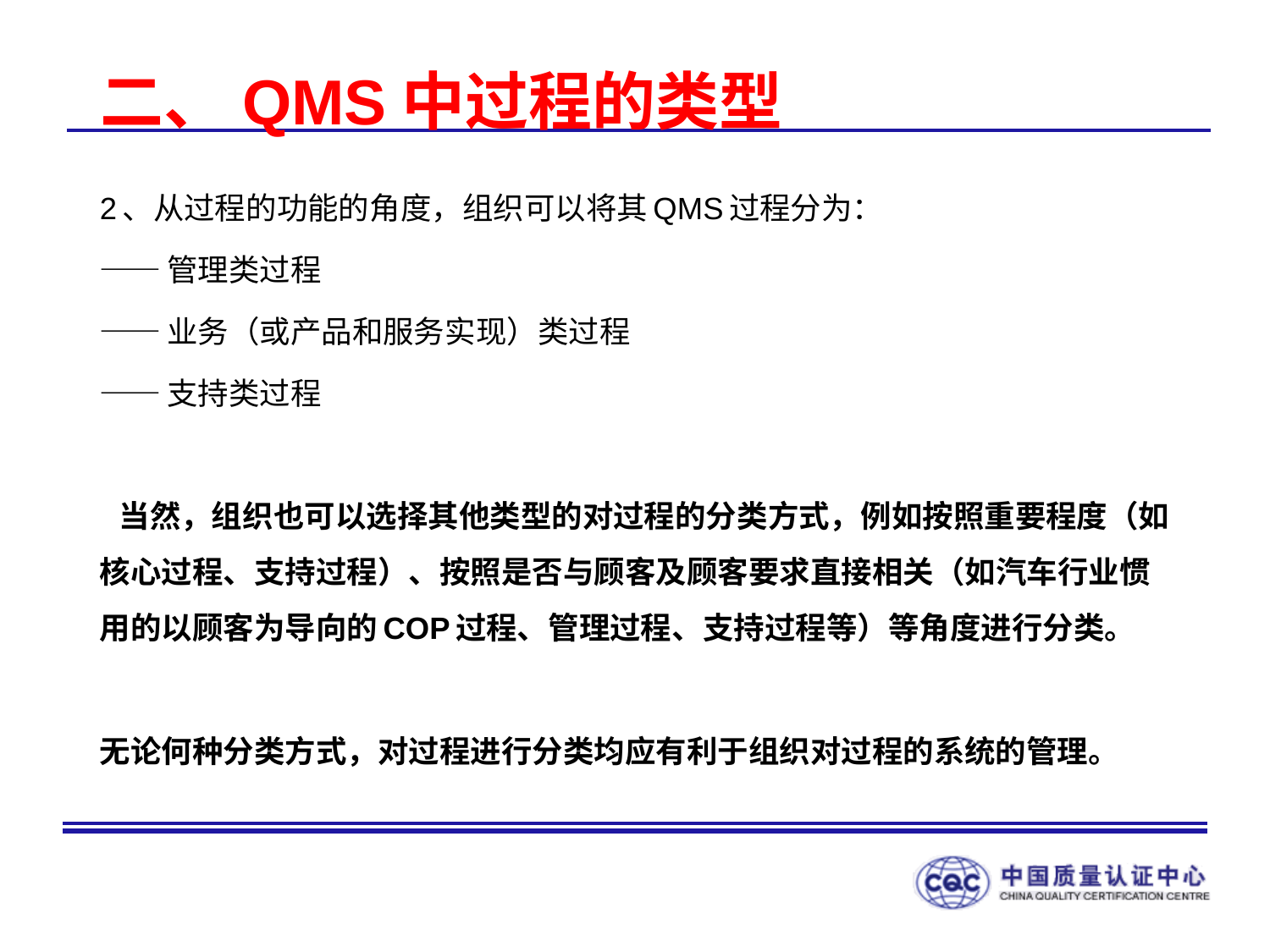

# 二、QMS中过程的类型
2、从过程的功能的角度，组织可以将其QMS过程分为：
——管理类过程
——业务（或产品和服务实现）类过程
——支持类过程

  当然，组织也可以选择其他类型的对过程的分类方式，例如按照重要程度（如核心过程、支持过程）、按照是否与顾客及顾客要求直接相关（如汽车行业惯用的以顾客为导向的COP过程、管理过程、支持过程等）等角度进行分类。

无论何种分类方式，对过程进行分类均应有利于组织对过程的系统的管理。